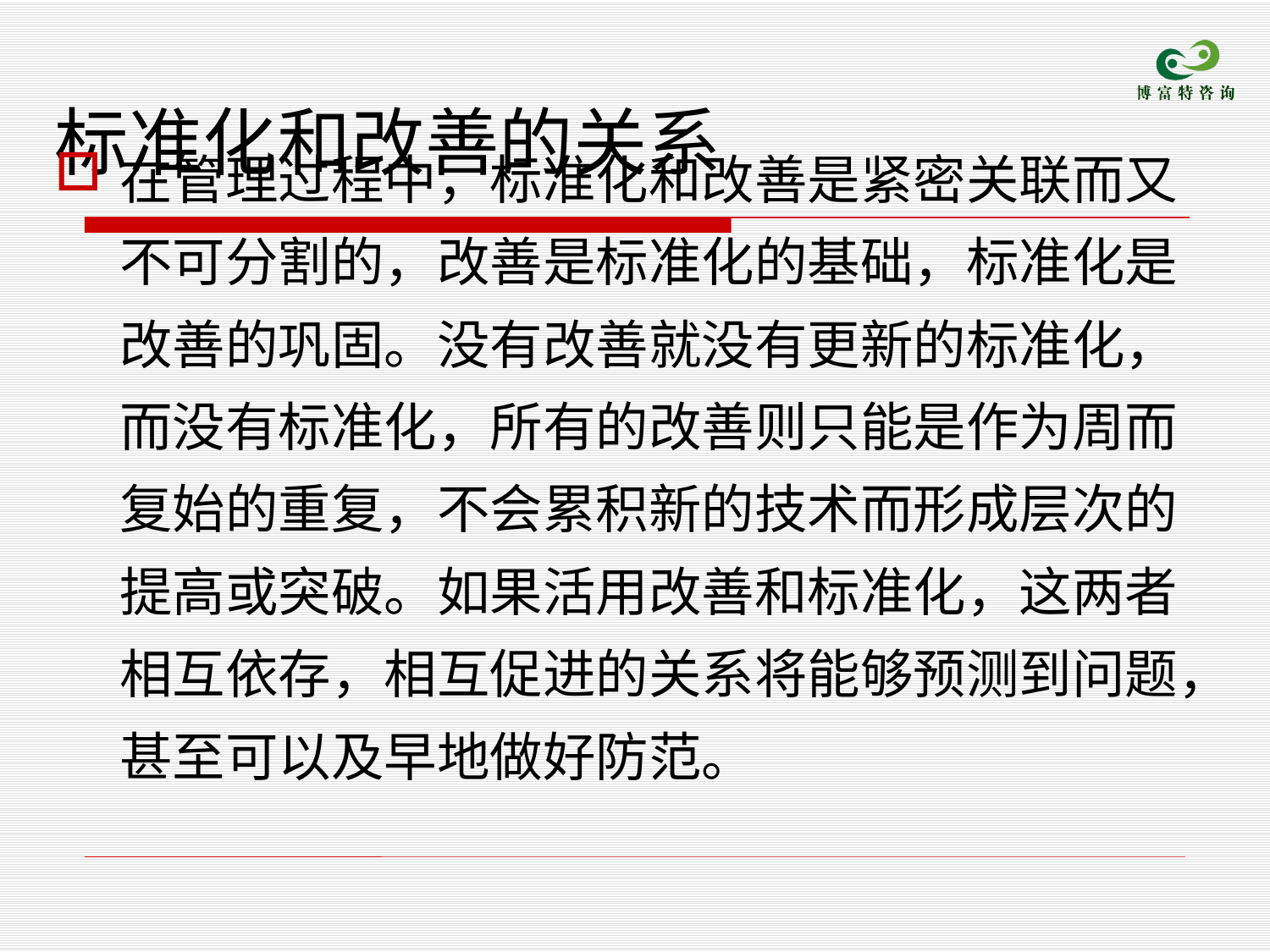

# 标准化和改善的关系

在管理过程中，标准化和改善是紧密关联而又不可分割的，改善是标准化的基础，标准化是改善的巩固。没有改善就没有更新的标准化，而没有标准化，所有的改善则只能是作为周而复始的重复，不会累积新的技术而形成层次的提高或突破。如果活用改善和标准化，这两者相互依存，相互促进的关系将能够预测到问题，甚至可以及早地做好防范。
609